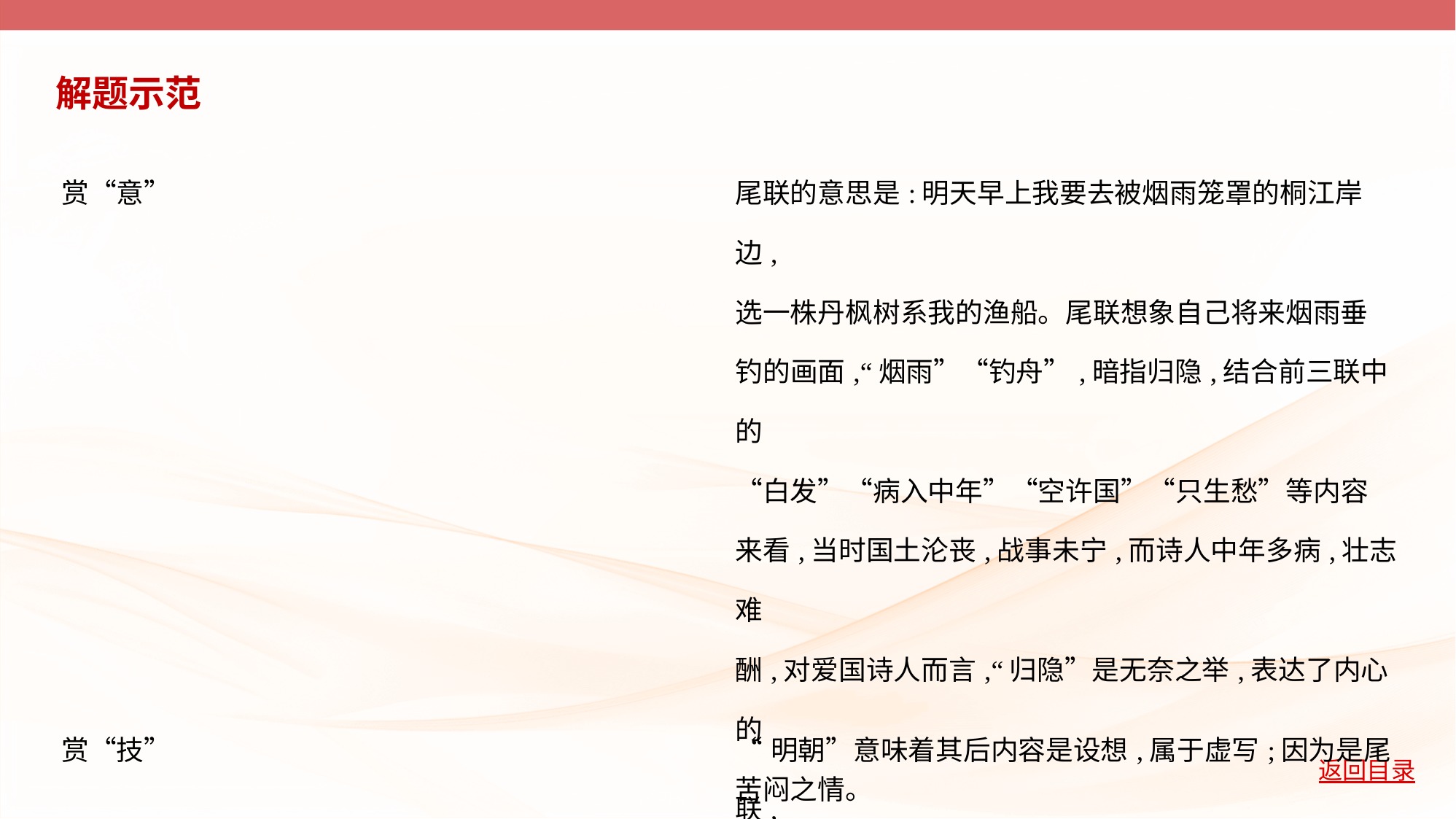

解题示范
| 赏“意” | 尾联的意思是:明天早上我要去被烟雨笼罩的桐江岸边, 选一株丹枫树系我的渔船。尾联想象自己将来烟雨垂 钓的画面,“烟雨”“钓舟”,暗指归隐,结合前三联中的 “白发”“病入中年”“空许国”“只生愁”等内容 来看,当时国土沦丧,战事未宁,而诗人中年多病,壮志难 酬,对爱国诗人而言,“归隐”是无奈之举,表达了内心的 苦闷之情。 |
| --- | --- |
| 赏“技” | “明朝”意味着其后内容是设想,属于虚写;因为是尾联, 且是写景内容,技法可以说是“以景结情”“寓情于 景”等;另外,“丹枫”是秋天典型的景物,照应了标题和 首联中的“秋”。 |